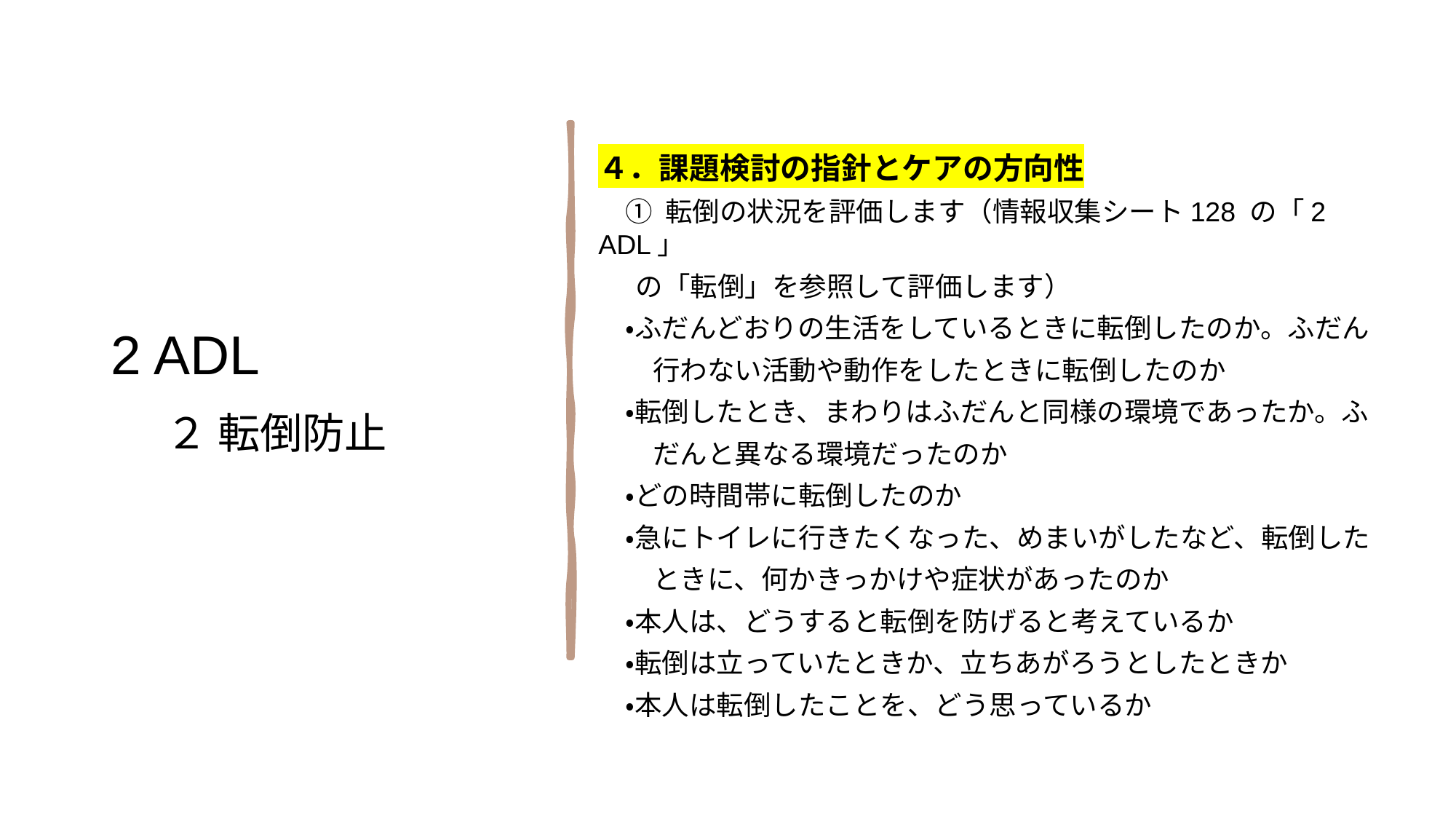

４．課題検討の指針とケアの方向性
　①  転倒の状況を評価します（情報収集シート128 の「2 ADL」
     の「転倒」を参照して評価します）
　・ふだんどおりの生活をしているときに転倒したのか。ふだん
　　行わない活動や動作をしたときに転倒したのか
　・転倒したとき、まわりはふだんと同様の環境であったか。ふ
　　だんと異なる環境だったのか
　・どの時間帯に転倒したのか
　・急にトイレに行きたくなった、めまいがしたなど、転倒した
　　ときに、何かきっかけや症状があったのか
　・本人は、どうすると転倒を防げると考えているか
　・転倒は立っていたときか、立ちあがろうとしたときか
　・本人は転倒したことを、どう思っているか
2 ADL
　２ 転倒防止